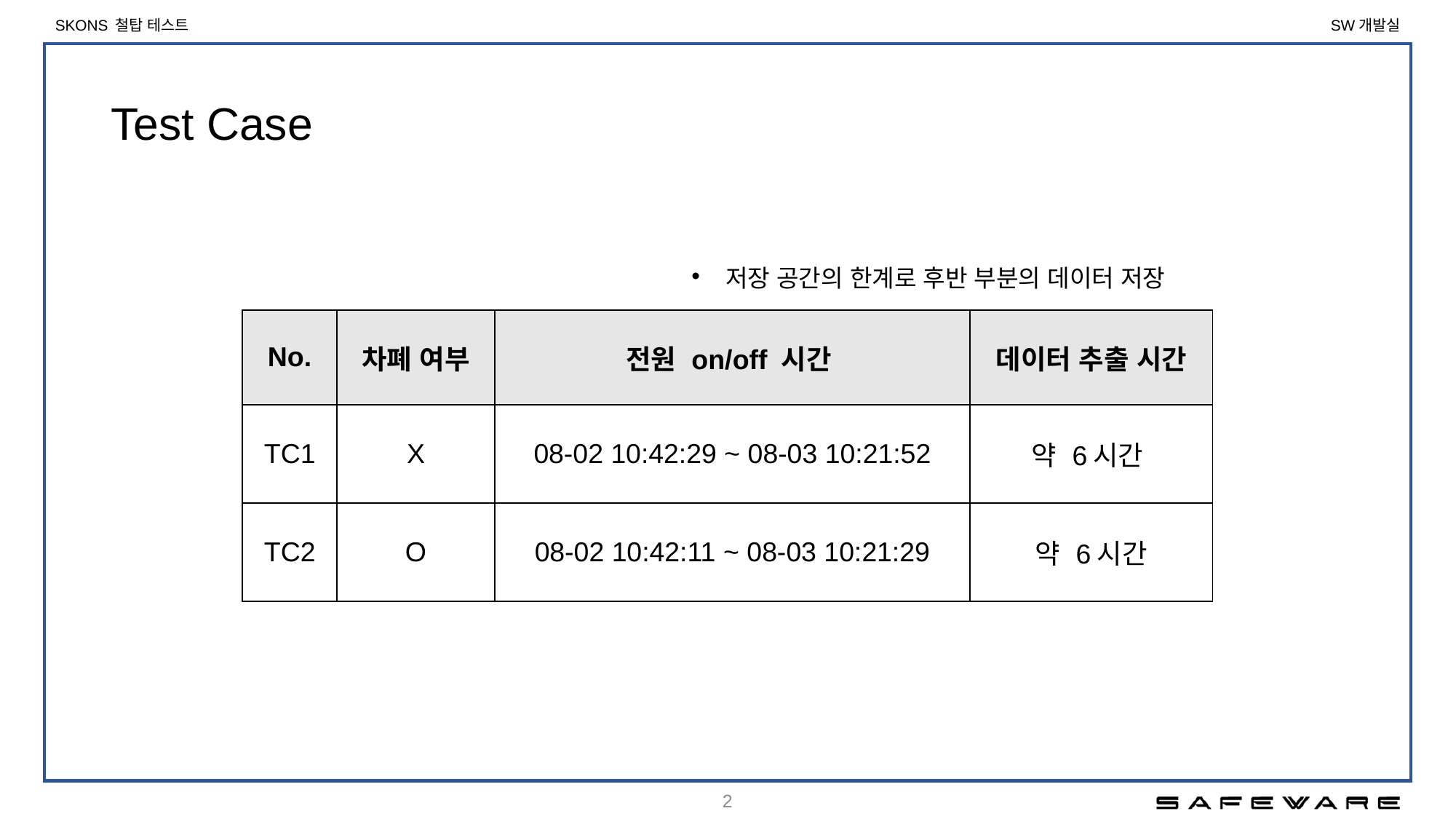

# Test Case
저장 공간의 한계로 후반 부분의 데이터 저장
| No. | 차폐 여부 | 전원 on/off 시간 | 데이터 추출 시간 |
| --- | --- | --- | --- |
| TC1 | X | 08-02 10:42:29 ~ 08-03 10:21:52 | 약 6시간 |
| TC2 | O | 08-02 10:42:11 ~ 08-03 10:21:29 | 약 6시간 |

2